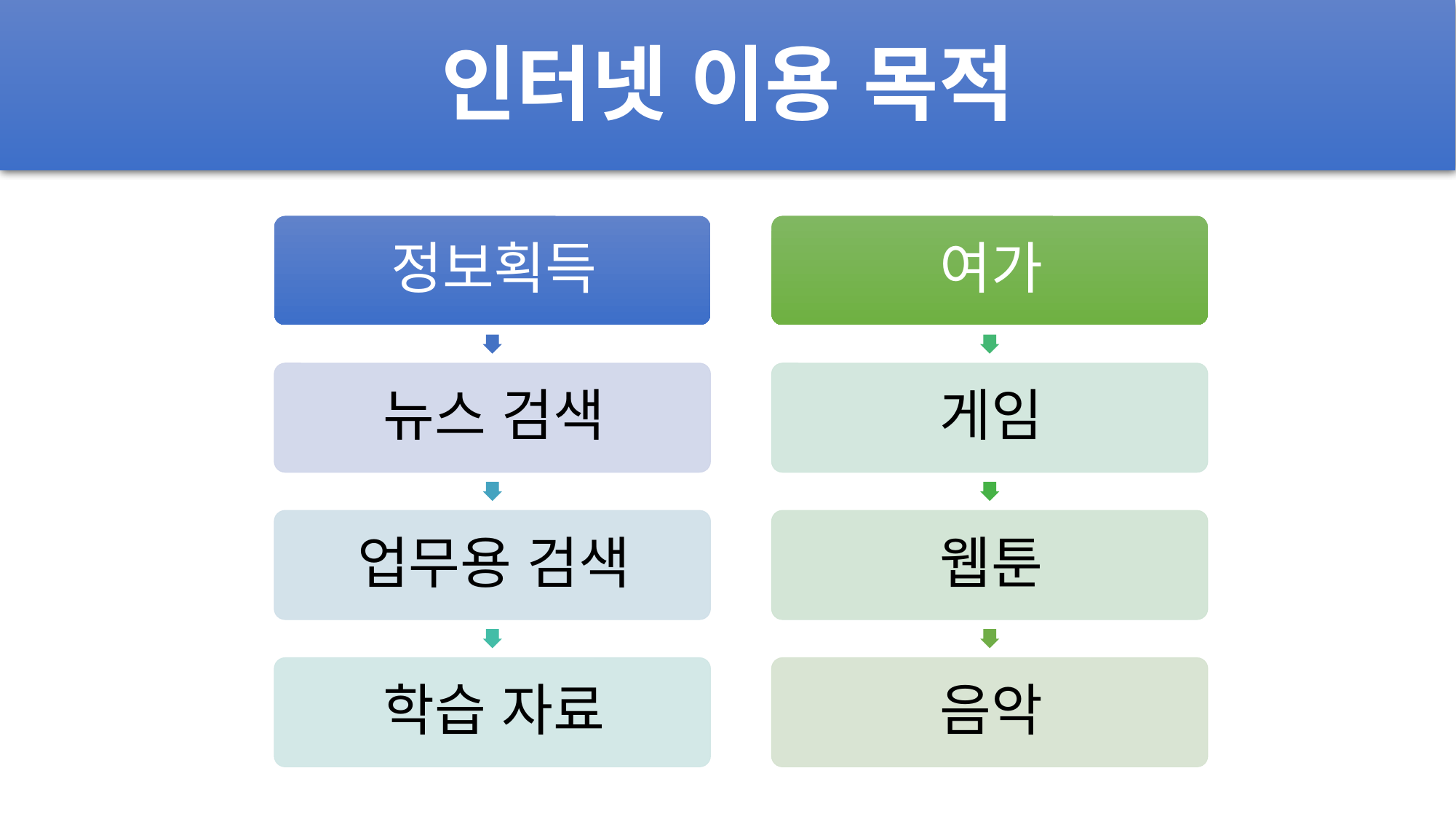

# 인터넷 이용 목적
정보획득
뉴스 검색
업무용 검색
학습 자료
여가
게임
웹툰
음악